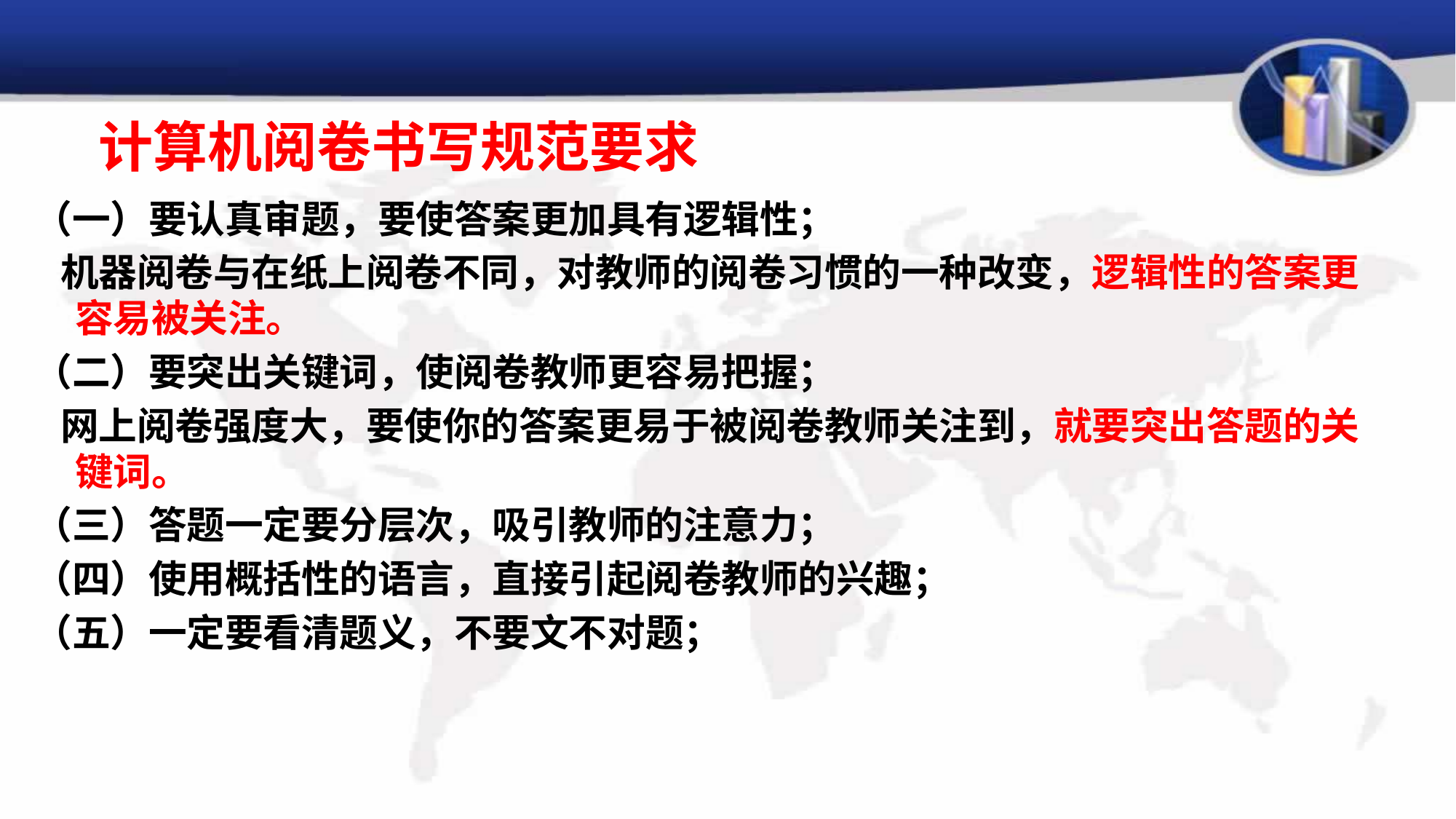

# 计算机阅卷书写规范要求
（一）要认真审题，要使答案更加具有逻辑性；
  机器阅卷与在纸上阅卷不同，对教师的阅卷习惯的一种改变，逻辑性的答案更容易被关注。
（二）要突出关键词，使阅卷教师更容易把握；
  网上阅卷强度大，要使你的答案更易于被阅卷教师关注到，就要突出答题的关键词。
（三）答题一定要分层次，吸引教师的注意力；
（四）使用概括性的语言，直接引起阅卷教师的兴趣；
（五）一定要看清题义，不要文不对题；